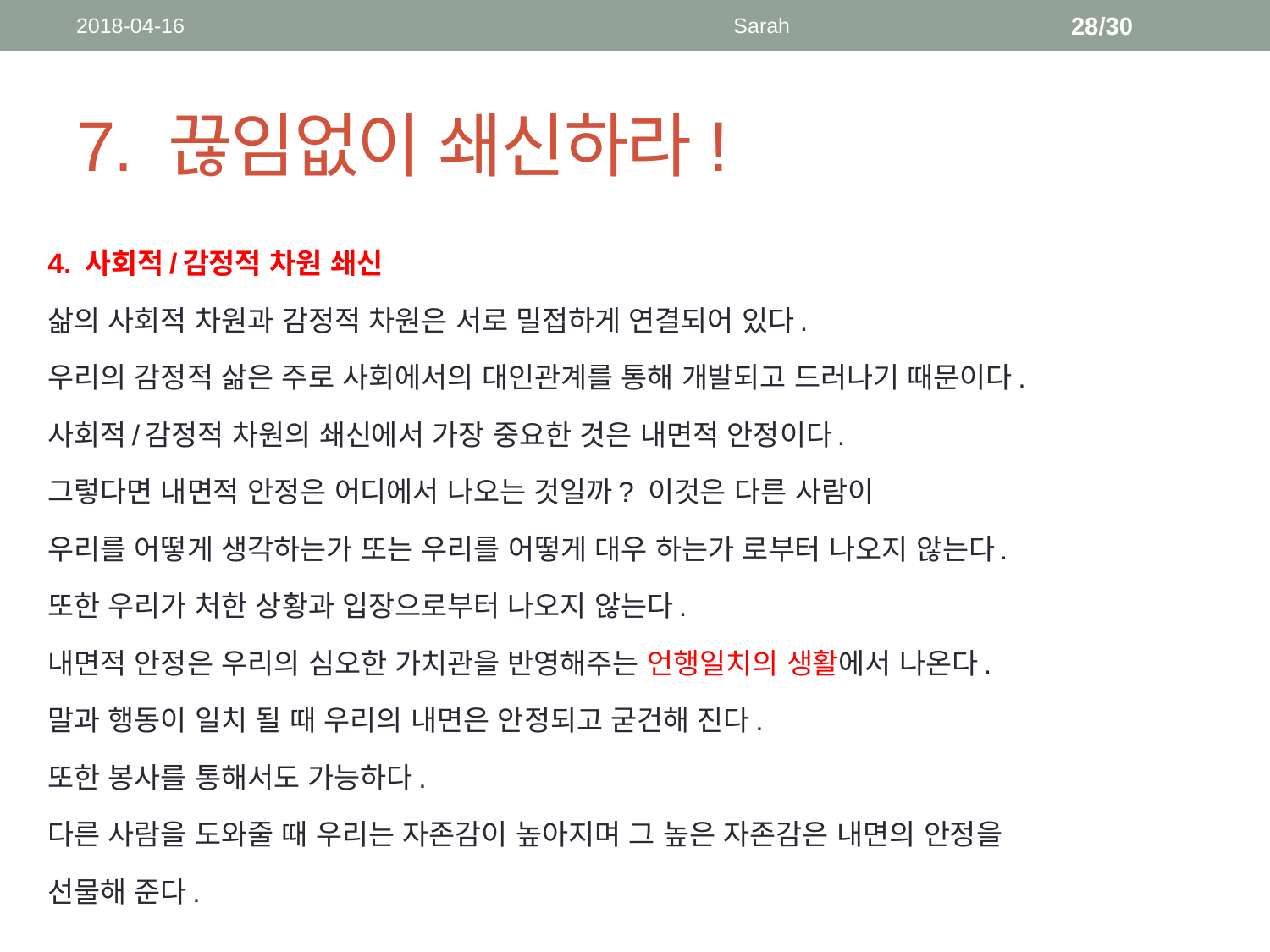

2018-04-16
Sarah
28/30
# 7. 끊임없이 쇄신하라!
4. 사회적/감정적 차원 쇄신
삶의 사회적 차원과 감정적 차원은 서로 밀접하게 연결되어 있다.
우리의 감정적 삶은 주로 사회에서의 대인관계를 통해 개발되고 드러나기 때문이다.
사회적/감정적 차원의 쇄신에서 가장 중요한 것은 내면적 안정이다.
그렇다면 내면적 안정은 어디에서 나오는 것일까? 이것은 다른 사람이
우리를 어떻게 생각하는가 또는 우리를 어떻게 대우 하는가 로부터 나오지 않는다.
또한 우리가 처한 상황과 입장으로부터 나오지 않는다.
내면적 안정은 우리의 심오한 가치관을 반영해주는 언행일치의 생활에서 나온다.
말과 행동이 일치 될 때 우리의 내면은 안정되고 굳건해 진다.
또한 봉사를 통해서도 가능하다.
다른 사람을 도와줄 때 우리는 자존감이 높아지며 그 높은 자존감은 내면의 안정을
선물해 준다.